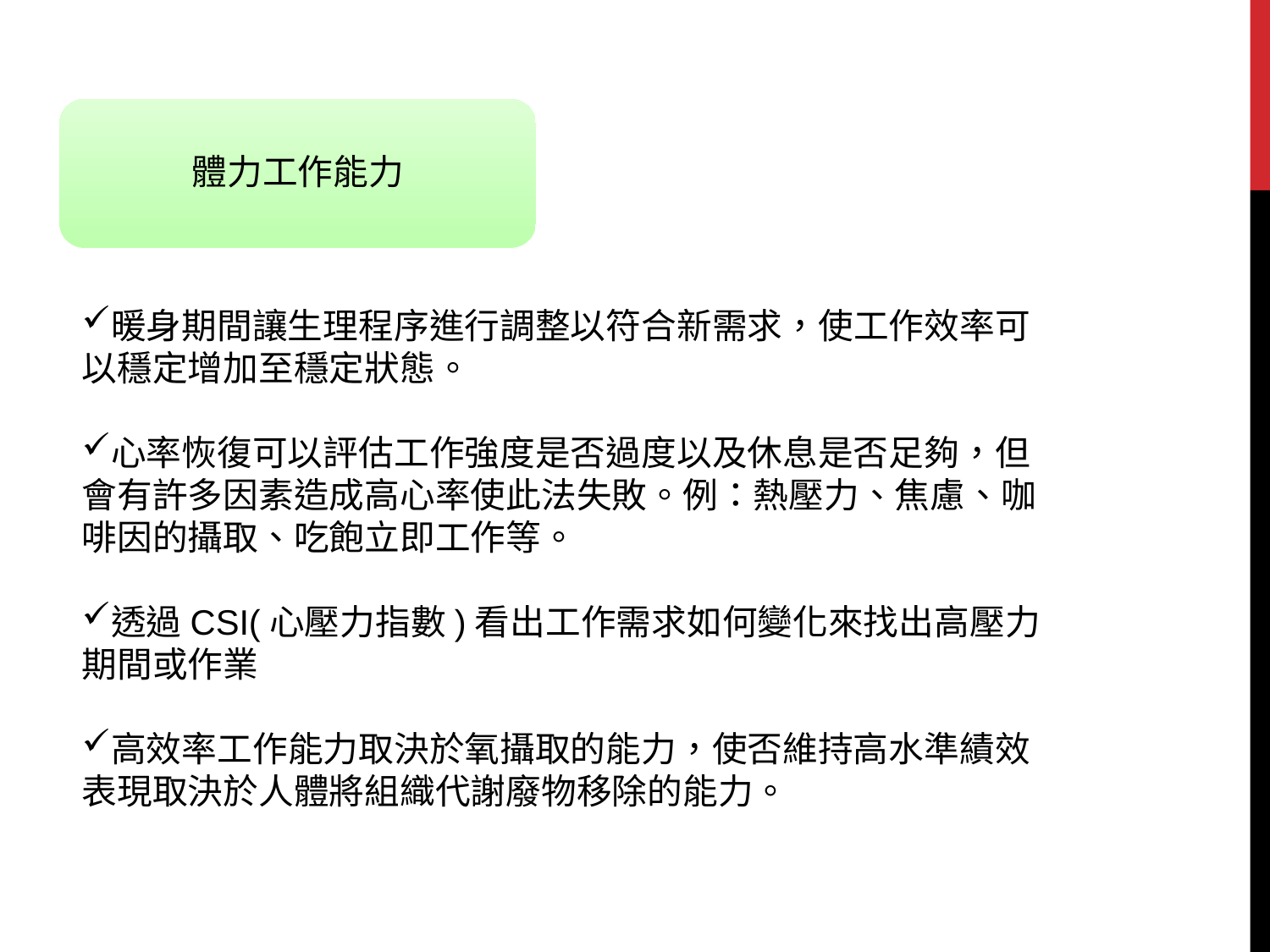

體力工作能力
暖身期間讓生理程序進行調整以符合新需求，使工作效率可以穩定增加至穩定狀態。

心率恢復可以評估工作強度是否過度以及休息是否足夠，但會有許多因素造成高心率使此法失敗。例：熱壓力、焦慮、咖啡因的攝取、吃飽立即工作等。

透過CSI(心壓力指數)看出工作需求如何變化來找出高壓力期間或作業

高效率工作能力取決於氧攝取的能力，使否維持高水準績效表現取決於人體將組織代謝廢物移除的能力。